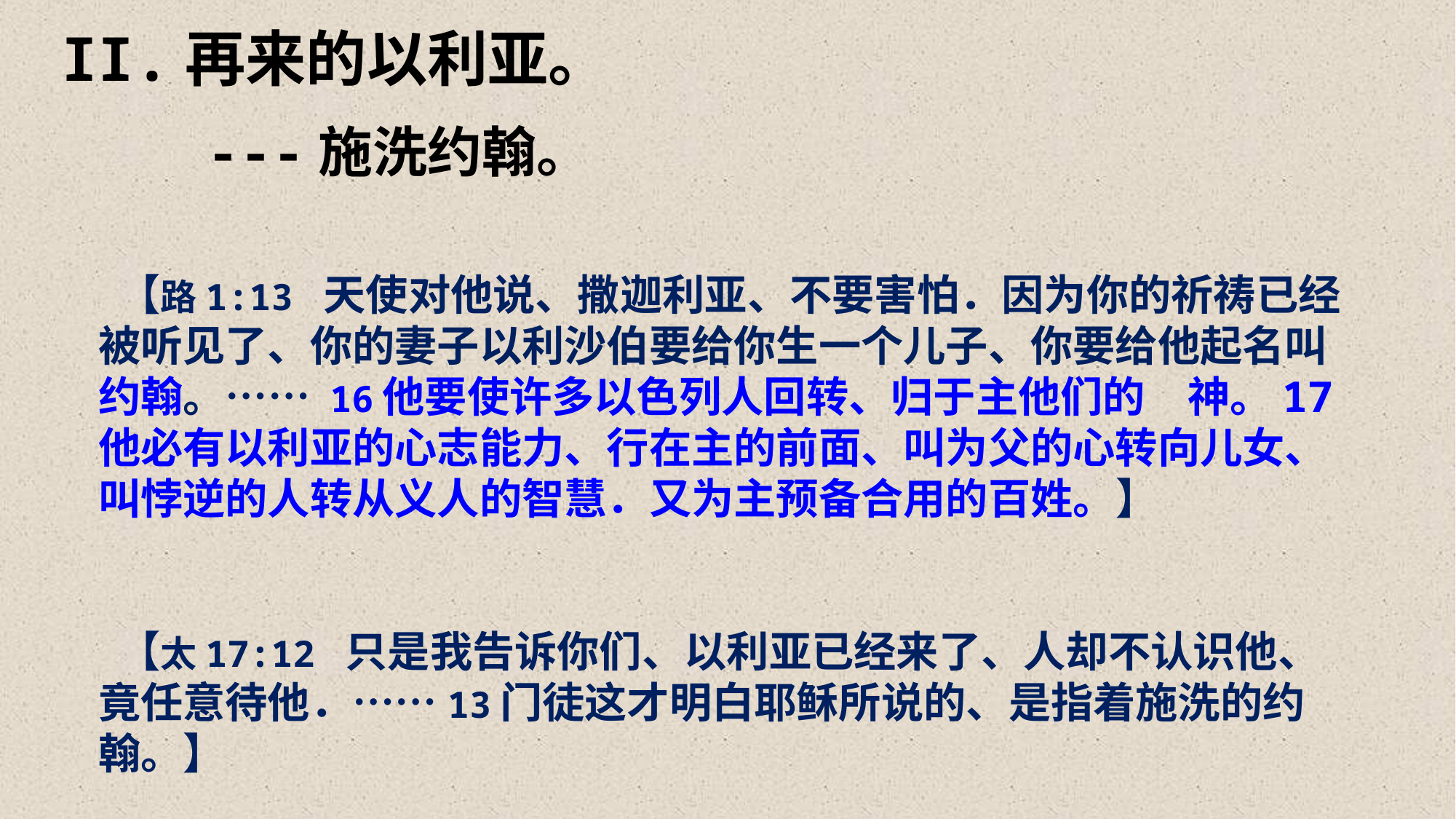

II.再来的以利亚。
    ---施洗约翰。
 【路1:13 天使对他说、撒迦利亚、不要害怕．因为你的祈祷已经被听见了、你的妻子以利沙伯要给你生一个儿子、你要给他起名叫约翰。…… 16他要使许多以色列人回转、归于主他们的　神。17他必有以利亚的心志能力、行在主的前面、叫为父的心转向儿女、叫悖逆的人转从义人的智慧．又为主预备合用的百姓。】

 【太17:12 只是我告诉你们、以利亚已经来了、人却不认识他、竟任意待他．……13门徒这才明白耶稣所说的、是指着施洗的约翰。】